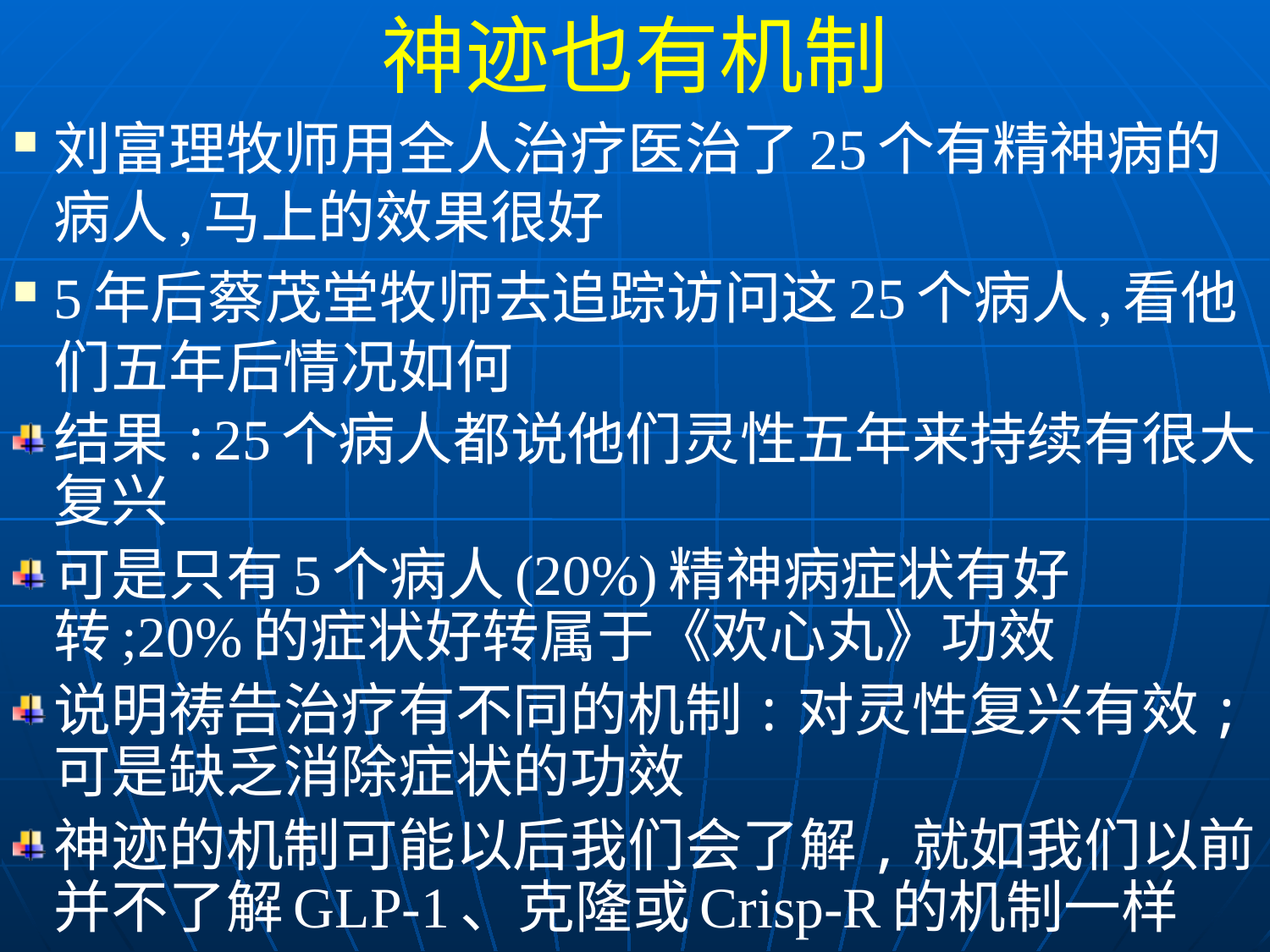

神迹也有机制
刘富理牧师用全人治疗医治了25个有精神病的病人,马上的效果很好
5年后蔡茂堂牧师去追踪访问这25个病人,看他们五年后情况如何
结果:25个病人都说他们灵性五年来持续有很大复兴
可是只有5个病人(20%)精神病症状有好转;20%的症状好转属于《欢心丸》功效
说明祷告治疗有不同的机制:对灵性复兴有效;可是缺乏消除症状的功效
神迹的机制可能以后我们会了解,就如我们以前并不了解GLP-1、克隆或Crisp-R的机制一样